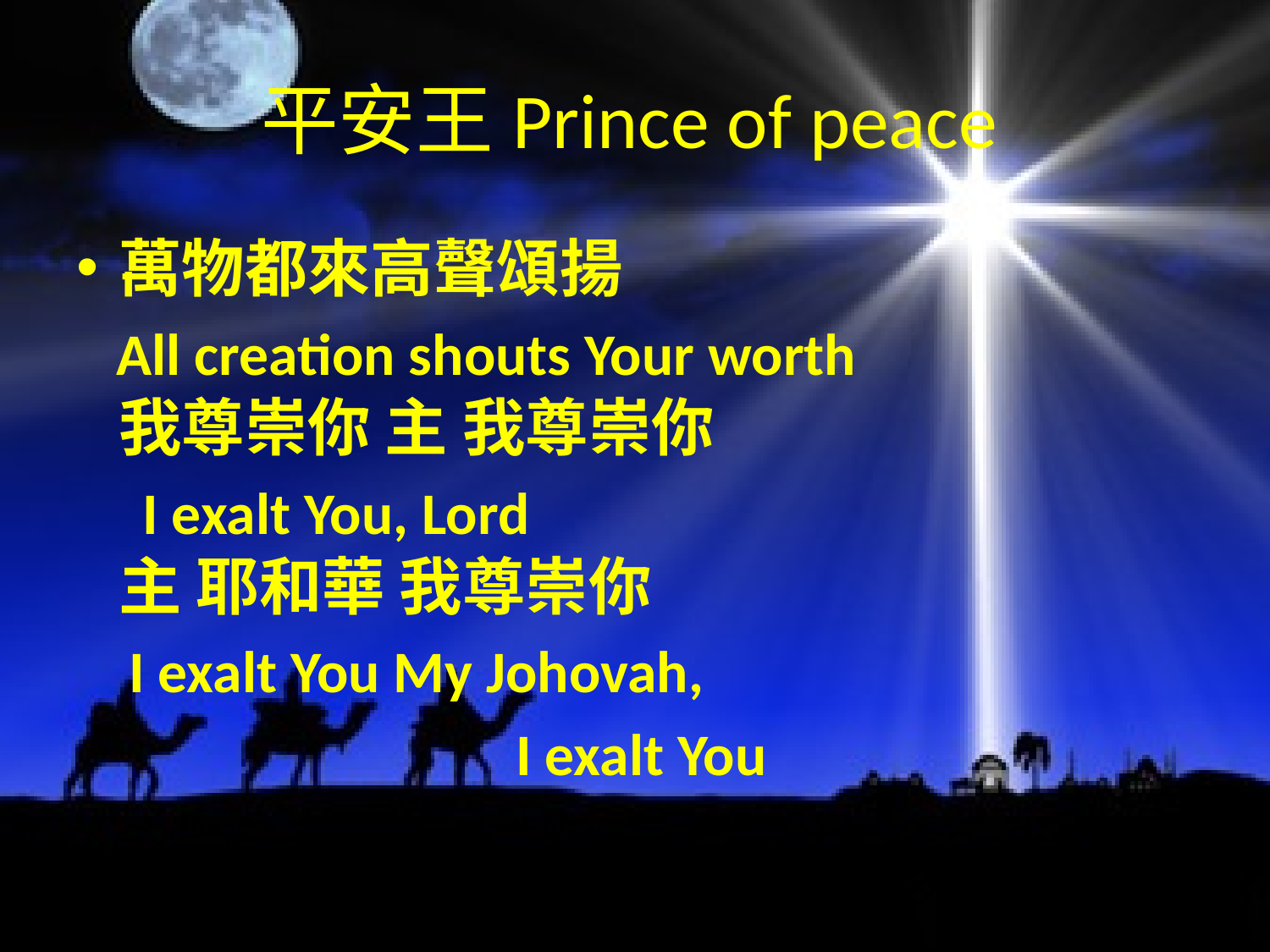

# 平安王Prince of peace
萬物都來高聲頌揚
   All creation shouts Your worth
我尊崇你 主 我尊崇你
     I exalt You, Lord
主 耶和華 我尊崇你
    I exalt You My Johovah,
                                 I exalt You